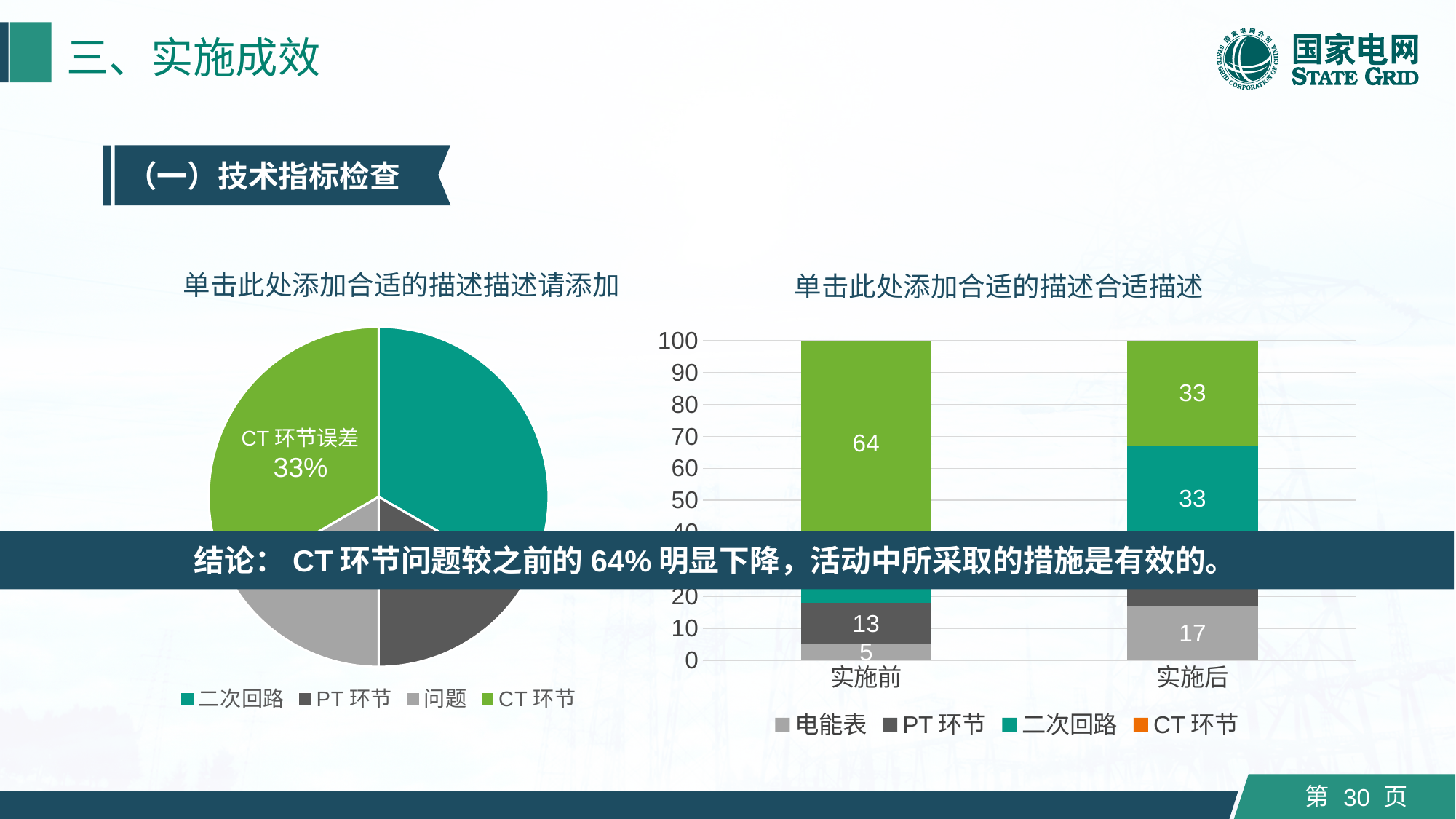

三、实施成效

（一）技术指标检查

单击此处添加合适的描述描述请添加
单击此处添加合适的描述合适描述

### Chart

| Category | 故障数 |
|---|---|
| 二次回路 | 2.0 |
| PT环节 | 1.0 |
| 问题 | 1.0 |
| CT环节 | 2.0 |
CT环节误差
33%

### Chart

| Category | 电能表 | PT环节 | 二次回路 | CT环节 |
|---|---|---|---|---|
| 实施前 | 5.0 | 13.0 | 18.0 | 64.0 |
| 实施后 | 17.0 | 17.0 | 33.0 | 33.0 |
结论：CT环节问题较之前的64%明显下降，活动中所采取的措施是有效的。